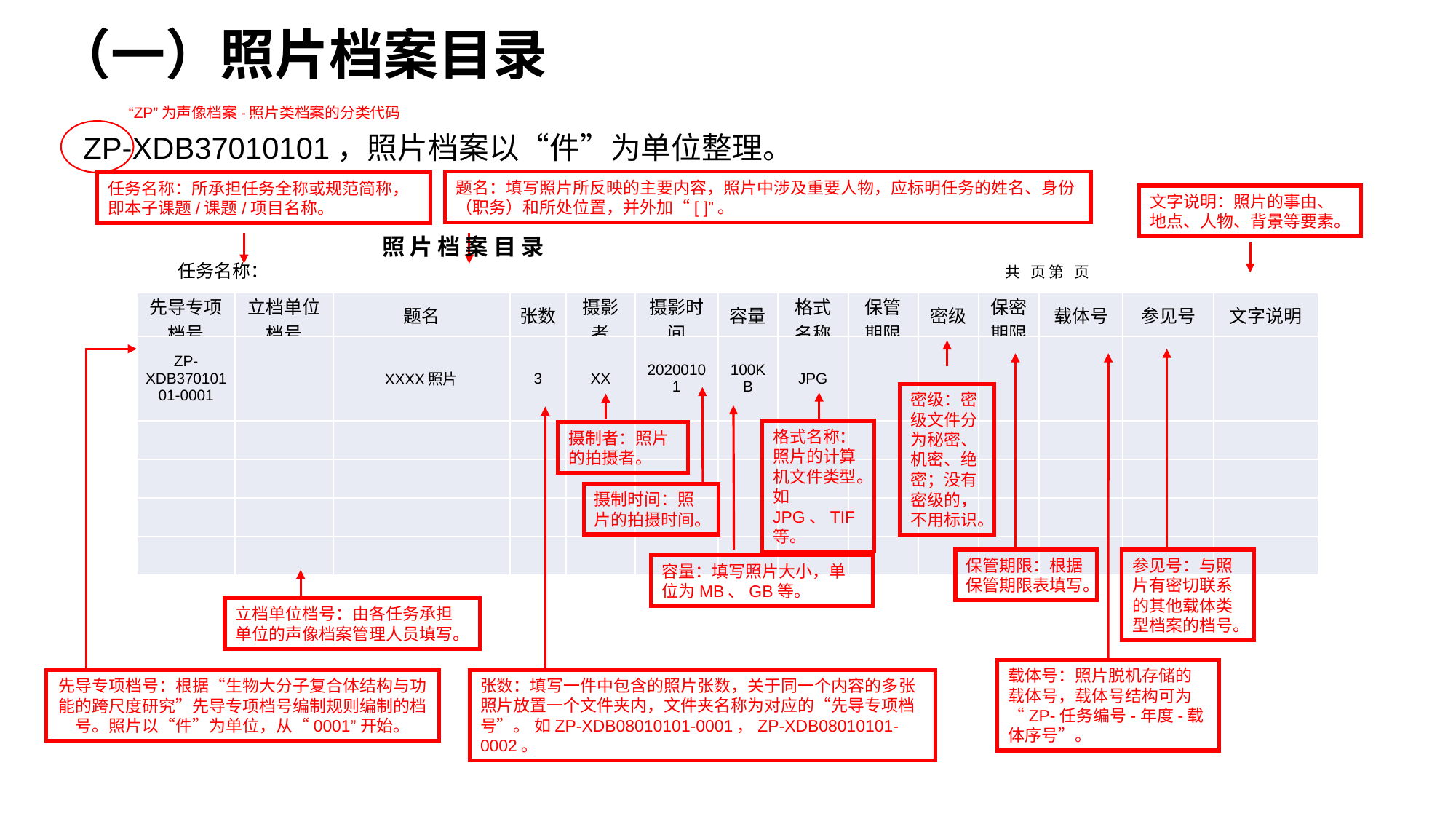

（一）照片档案目录
“ZP”为声像档案-照片类档案的分类代码
ZP-XDB37010101，照片档案以“件”为单位整理。

题名：填写照片所反映的主要内容，照片中涉及重要人物，应标明任务的姓名、身份（职务）和所处位置，并外加“[ ]”。
任务名称：所承担任务全称或规范简称，即本子课题/课题/项目名称。
文字说明：照片的事由、地点、人物、背景等要素。
                                       照 片 档 案 目 录
任务名称：                                                                                                                                                                                                                     共   页 第   页

| 先导专项 档号 | 立档单位 档号 | 题名 | 张数 | 摄影者 | 摄影时间 | 容量 | 格式名称 | 保管期限 | 密级 | 保密期限 | 载体号 | 参见号 | 文字说明 |
| --- | --- | --- | --- | --- | --- | --- | --- | --- | --- | --- | --- | --- | --- |
| ZP-XDB37010101-0001 |  | XXXX照片 | 3 | XX | 20200101 | 100KB | JPG |  |  |  |  |  |  |
|  |  |  |  |  |  |  |  |  |  |  |  |  |  |
|  |  |  |  |  |  |  |  |  |  |  |  |  |  |
|  |  |  |  |  |  |  |  |  |  |  |  |  |  |
|  |  |  |  |  |  |  |  |  |  |  |  |  |  |
密级：密级文件分为秘密、机密、绝密；没有密级的，不用标识。
格式名称：照片的计算机文件类型。如JPG、TIF等。
摄制者：照片的拍摄者。
摄制时间：照片的拍摄时间。
保管期限：根据保管期限表填写。
参见号：与照片有密切联系的其他载体类型档案的档号。
容量：填写照片大小，单位为MB、GB等。
立档单位档号：由各任务承担单位的声像档案管理人员填写。
载体号：照片脱机存储的载体号，载体号结构可为“ZP-任务编号-年度-载体序号”。
张数：填写一件中包含的照片张数，关于同一个内容的多张照片放置一个文件夹内，文件夹名称为对应的“先导专项档号”。 如ZP-XDB08010101-0001，ZP-XDB08010101-0002。
先导专项档号：根据“生物大分子复合体结构与功能的跨尺度研究”先导专项档号编制规则编制的档号。照片以“件”为单位，从“0001”开始。